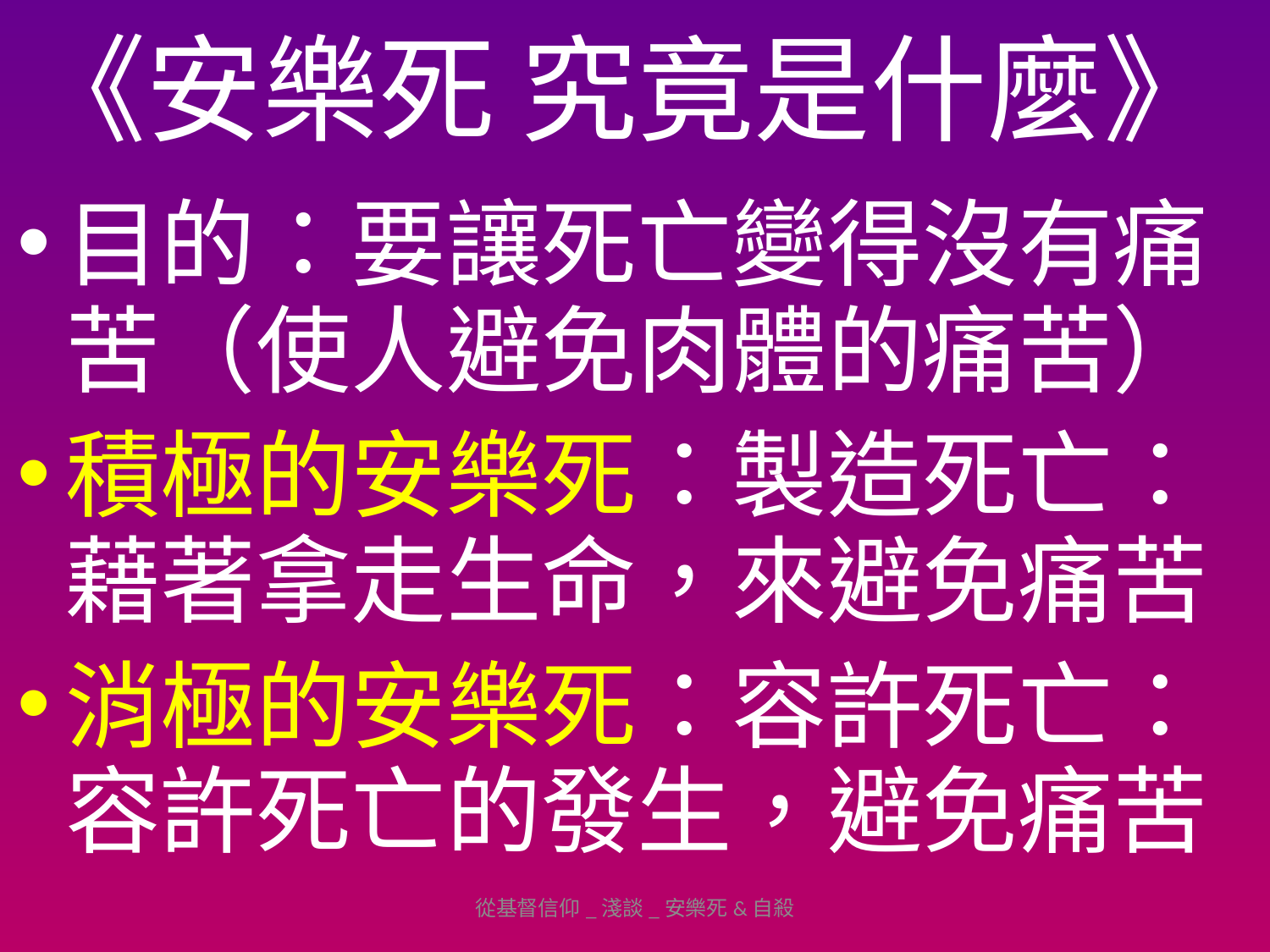

# 《安樂死 究竟是什麼》
目的：要讓死亡變得沒有痛苦（使人避免肉體的痛苦）
積極的安樂死：製造死亡：藉著拿走生命，來避免痛苦
消極的安樂死：容許死亡：容許死亡的發生，避免痛苦
從基督信仰_淺談_安樂死&自殺